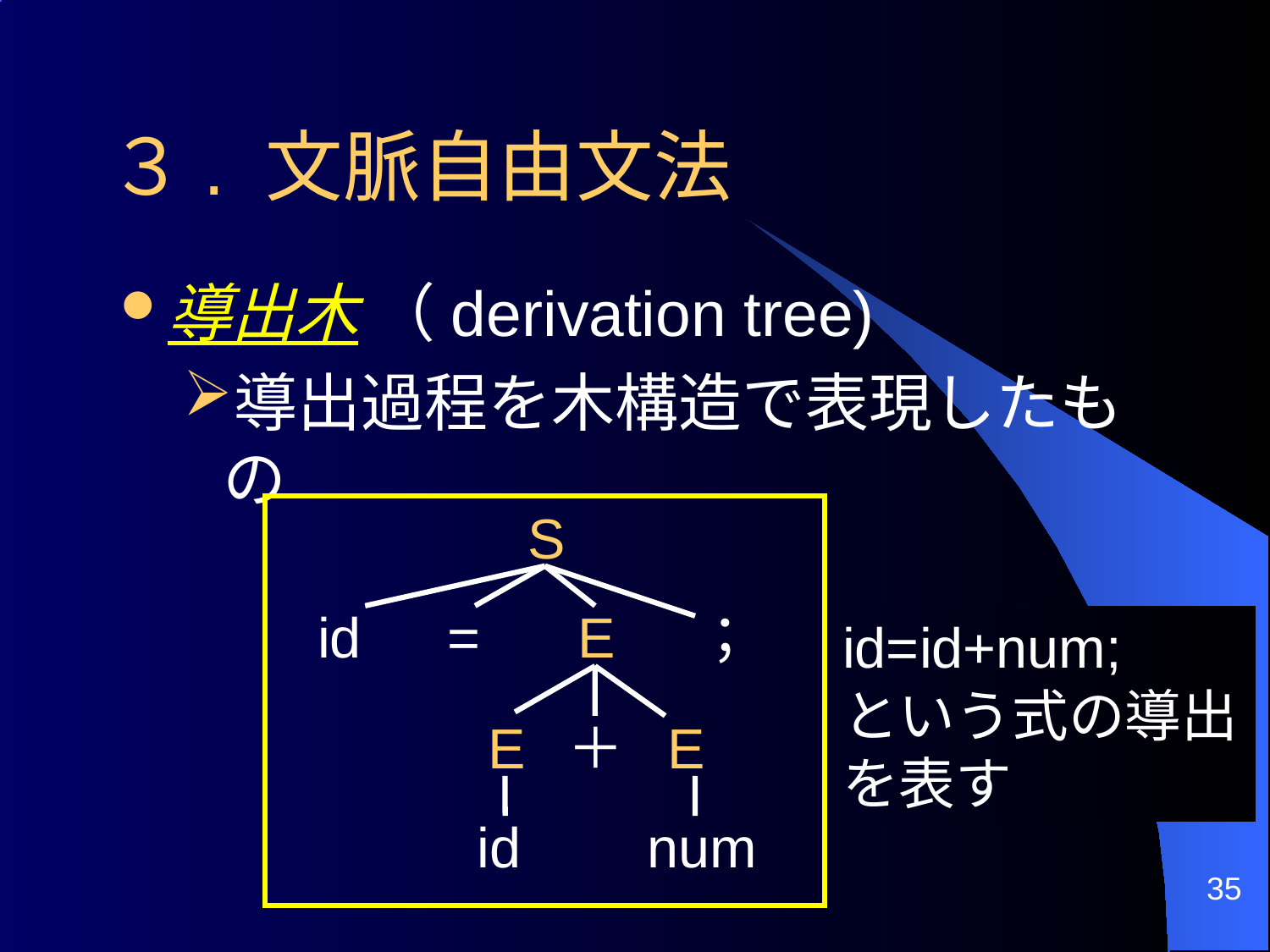

# ３. 文脈自由文法
導出木 （derivation tree)
導出過程を木構造で表現したもの

S

id
=
E
；

E
＋
E

id
num
id=id+num;
という式の導出を表す
35